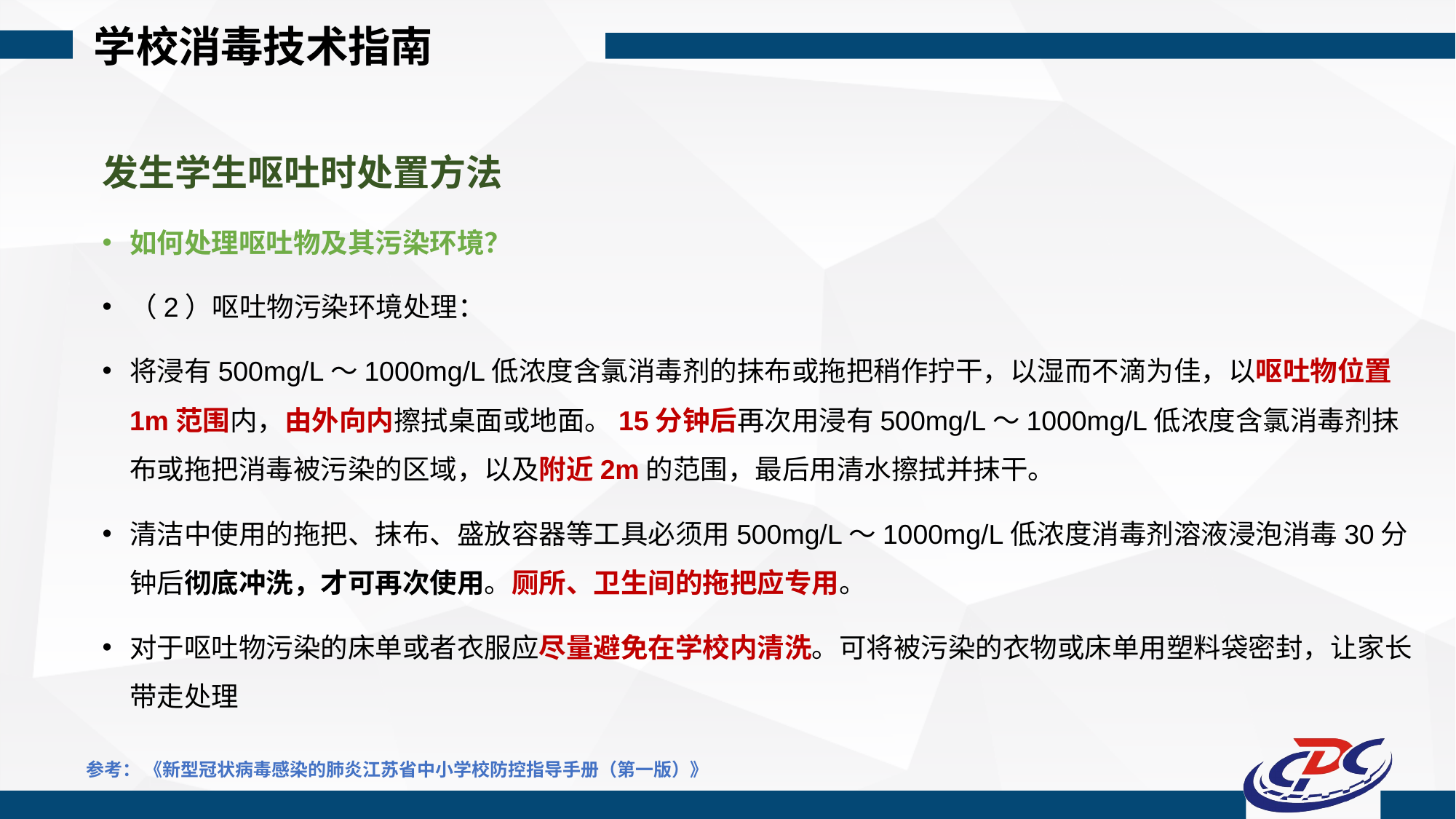

学校消毒技术指南

发生学生呕吐时处置方法
如何处理呕吐物及其污染环境？
（2）呕吐物污染环境处理：
将浸有500mg/L～1000mg/L低浓度含氯消毒剂的抹布或拖把稍作拧干，以湿而不滴为佳，以呕吐物位置1m范围内，由外向内擦拭桌面或地面。15分钟后再次用浸有500mg/L～1000mg/L低浓度含氯消毒剂抹布或拖把消毒被污染的区域，以及附近2m的范围，最后用清水擦拭并抹干。
清洁中使用的拖把、抹布、盛放容器等工具必须用500mg/L～1000mg/L低浓度消毒剂溶液浸泡消毒30分钟后彻底冲洗，才可再次使用。厕所、卫生间的拖把应专用。
对于呕吐物污染的床单或者衣服应尽量避免在学校内清洗。可将被污染的衣物或床单用塑料袋密封，让家长带走处理
参考： 《新型冠状病毒感染的肺炎江苏省中小学校防控指导手册（第一版）》